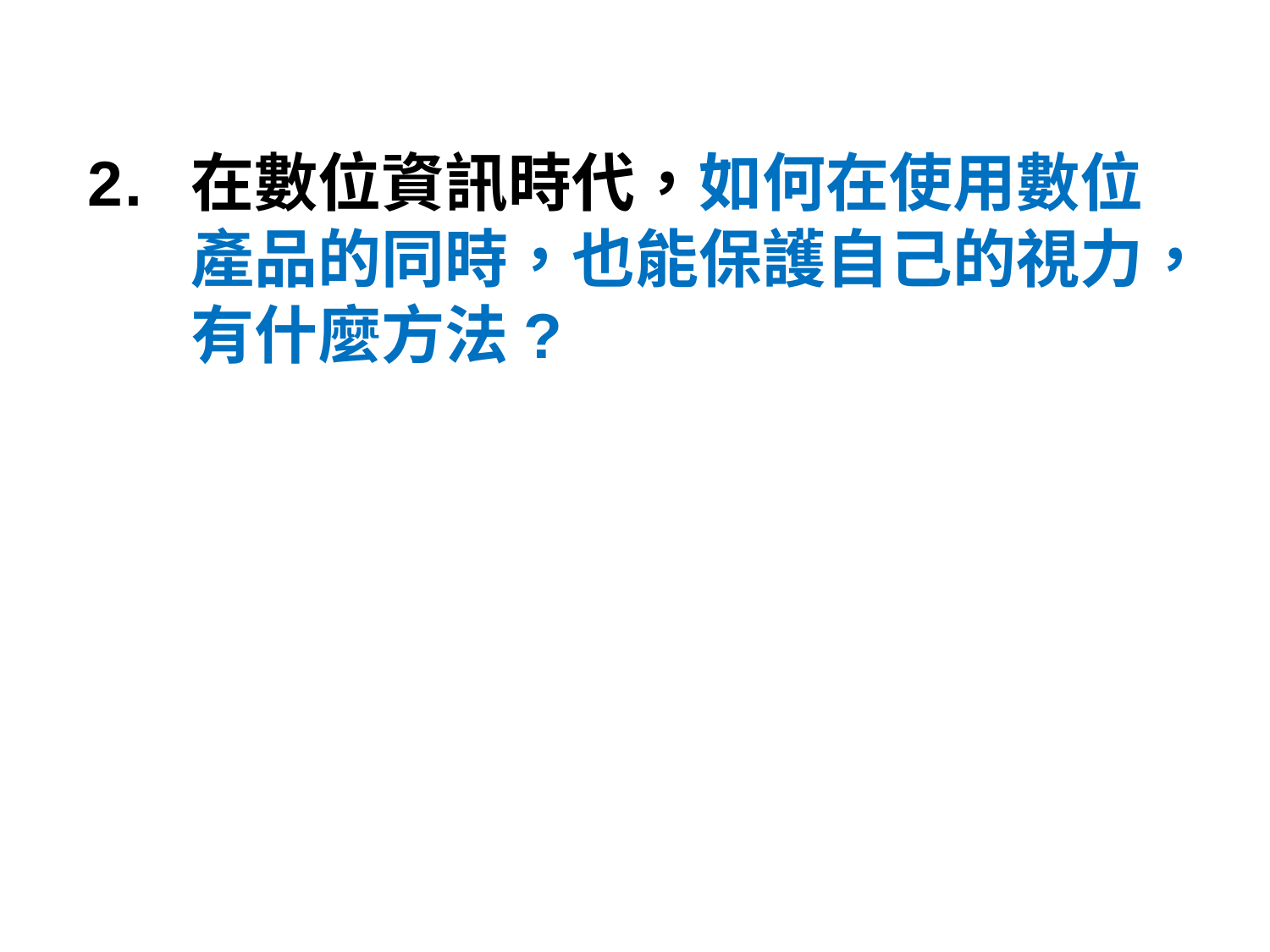

在數位資訊時代，如何在使用數位產品的同時，也能保護自己的視力，有什麼方法?